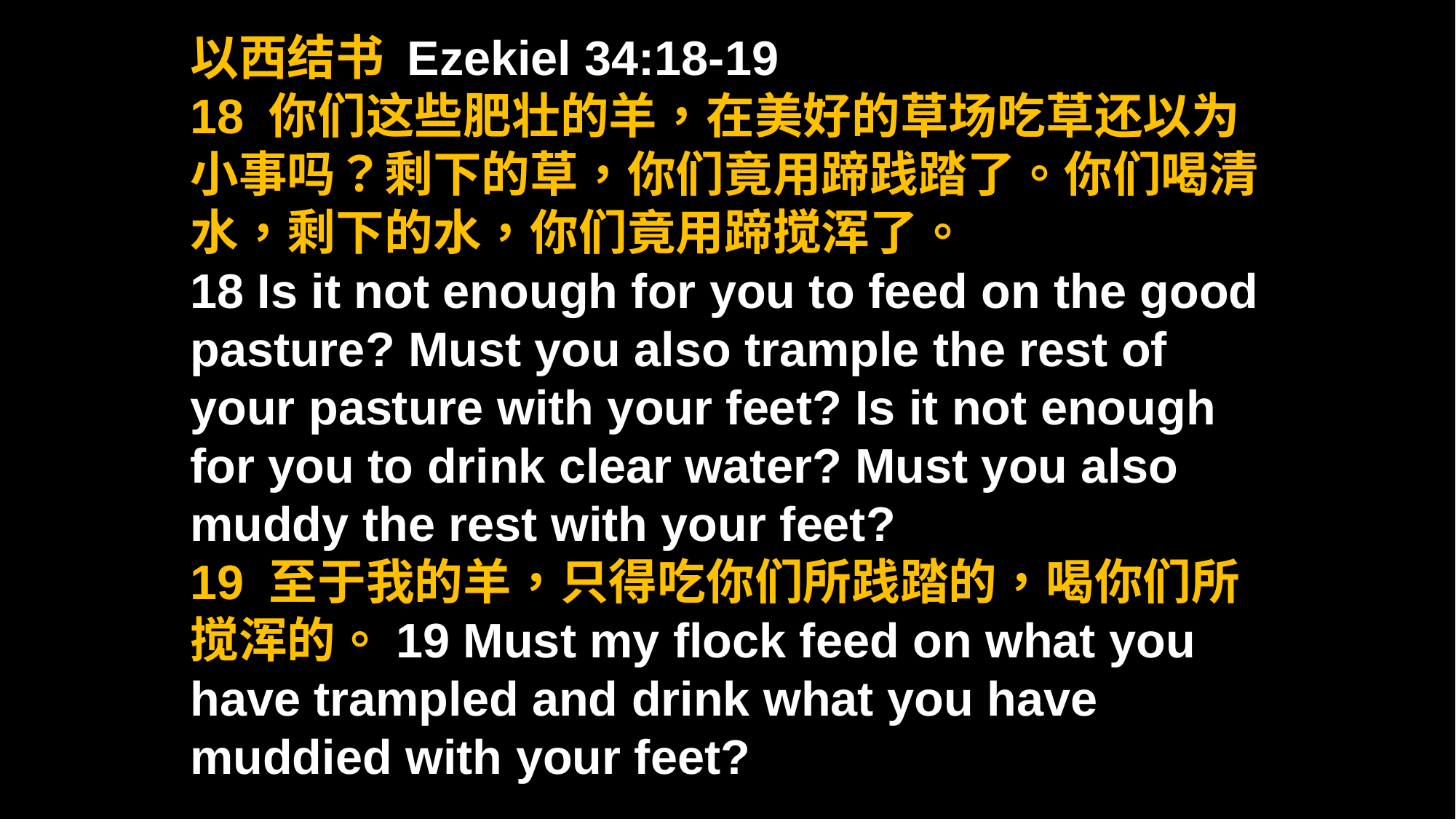

以西结书 Ezekiel 34:18-19
18 你们这些肥壮的羊，在美好的草场吃草还以为小事吗？剩下的草，你们竟用蹄践踏了。你们喝清水，剩下的水，你们竟用蹄搅浑了。
18 Is it not enough for you to feed on the good pasture? Must you also trample the rest of your pasture with your feet? Is it not enough for you to drink clear water? Must you also muddy the rest with your feet?
19 至于我的羊，只得吃你们所践踏的，喝你们所搅浑的。19 Must my flock feed on what you have trampled and drink what you have muddied with your feet?